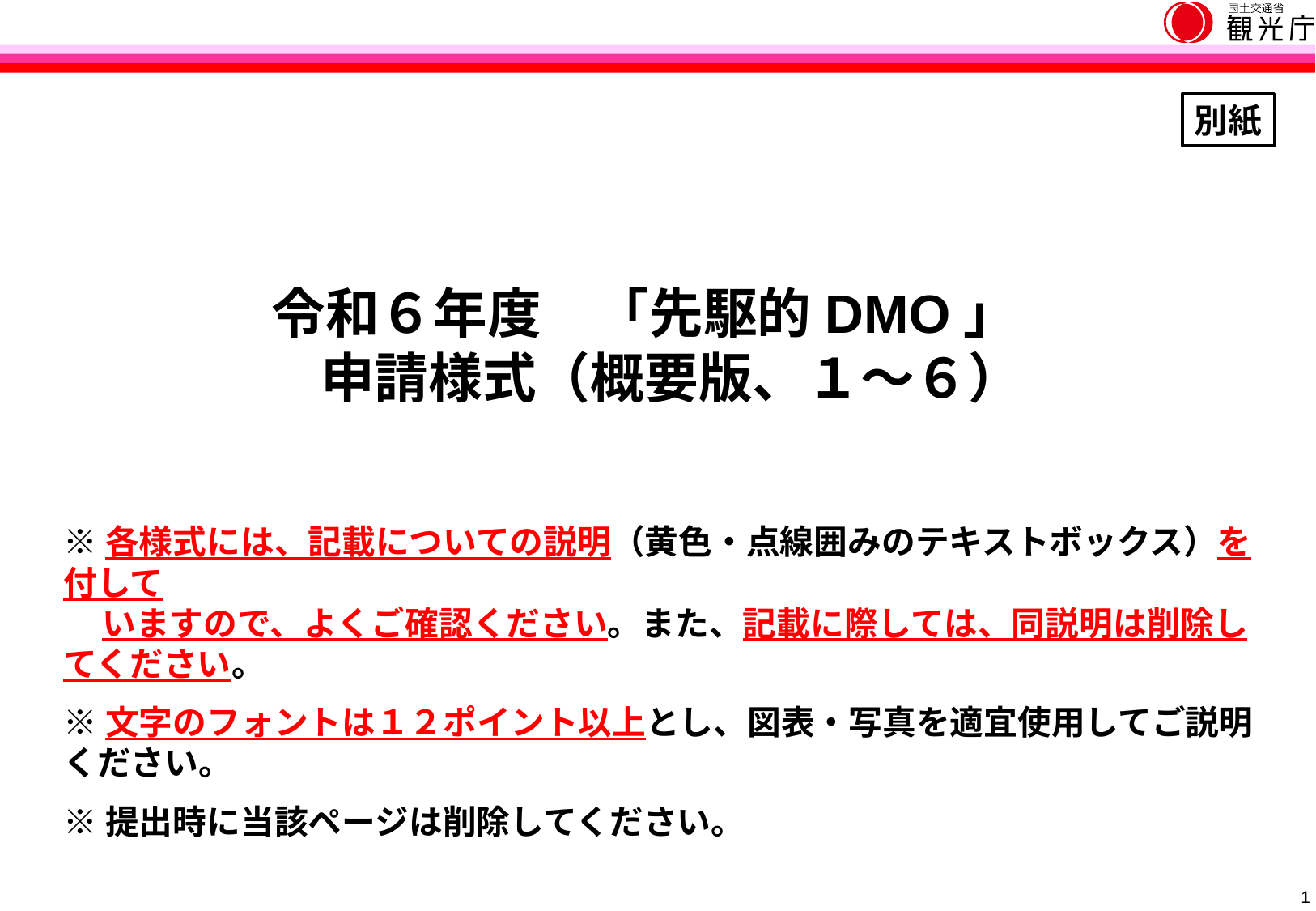

別紙
令和６年度　「先駆的DMO」
申請様式（概要版、１～６）
※各様式には、記載についての説明（黄色・点線囲みのテキストボックス）を付して
    いますので、よくご確認ください。また、記載に際しては、同説明は削除してください。

※文字のフォントは１２ポイント以上とし、図表・写真を適宜使用してご説明ください。

※提出時に当該ページは削除してください。
1